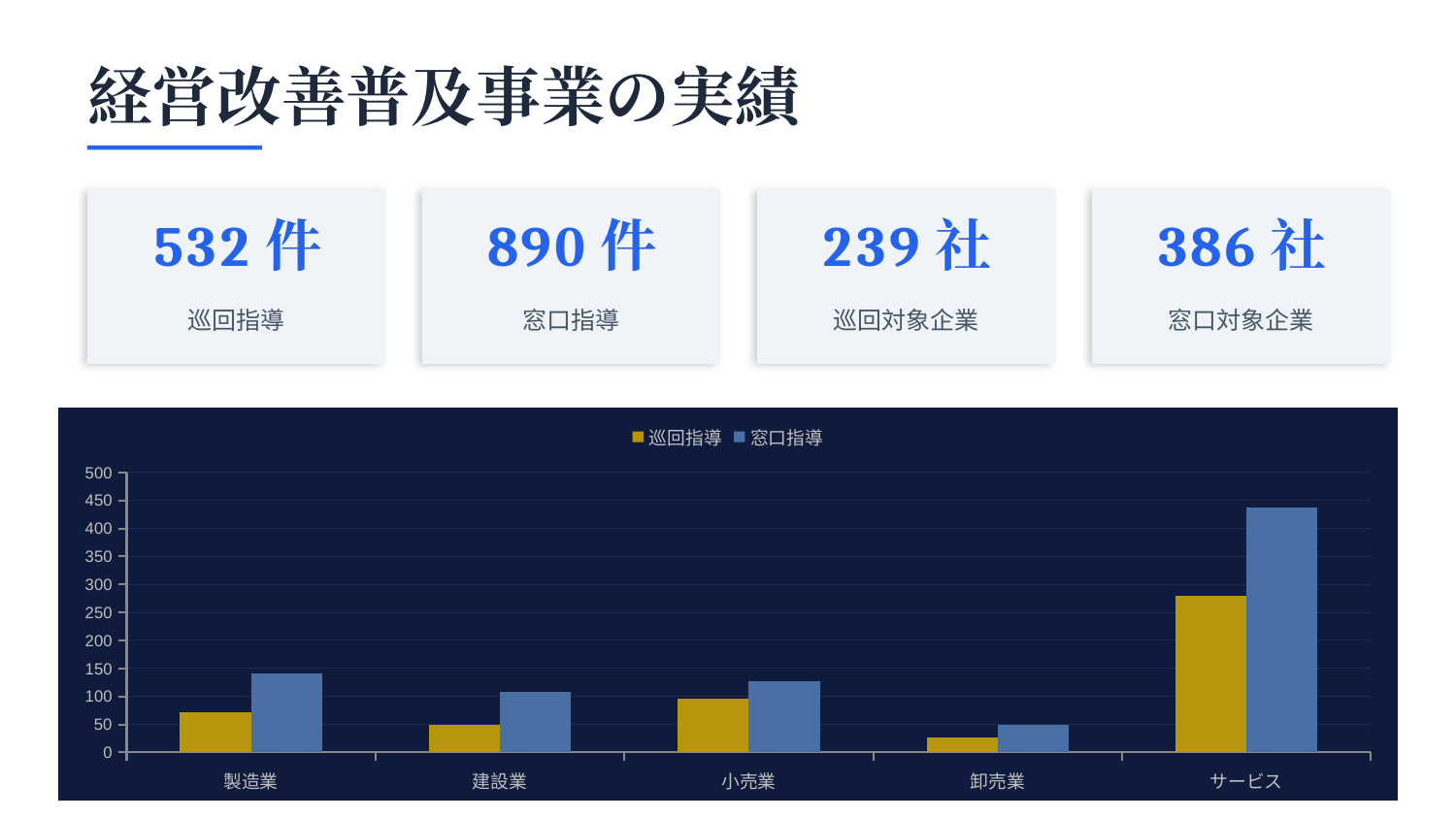

経営改善普及事業の実績

532件
890件
239社
386社
巡回指導
窓口指導
巡回対象企業
窓口対象企業

### Chart

| Category | 巡回指導 | 窓口指導 |
|---|---|---|
| 製造業 | 72.0 | 141.0 |
| 建設業 | 50.0 | 109.0 |
| 小売業 | 96.0 | 128.0 |
| 卸売業 | 26.0 | 50.0 |
| サービス | 279.0 | 438.0 |